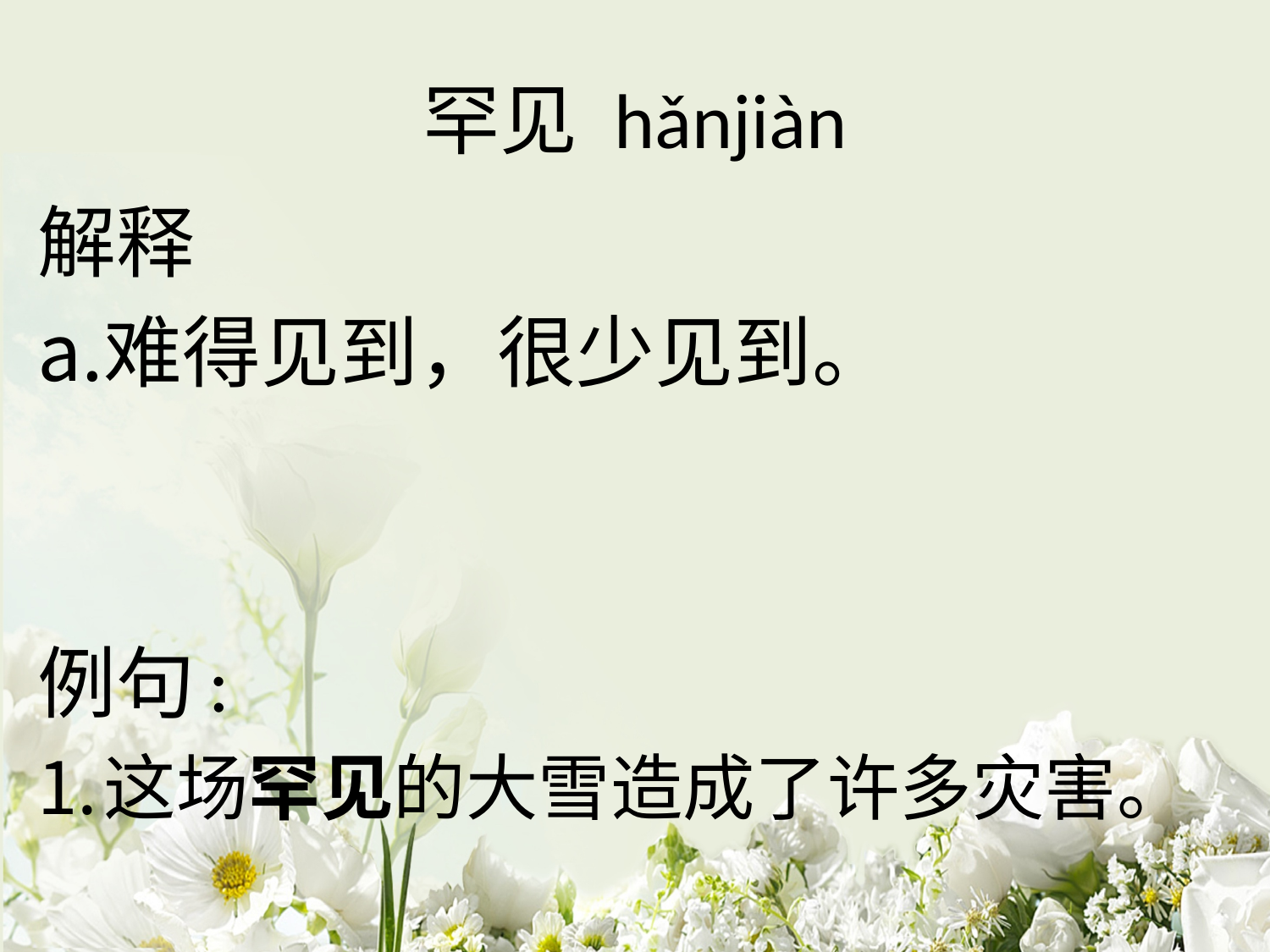

# 罕见 hǎnjiàn
解释
难得见到，很少见到。

例句:
这场罕见的大雪造成了许多灾害。